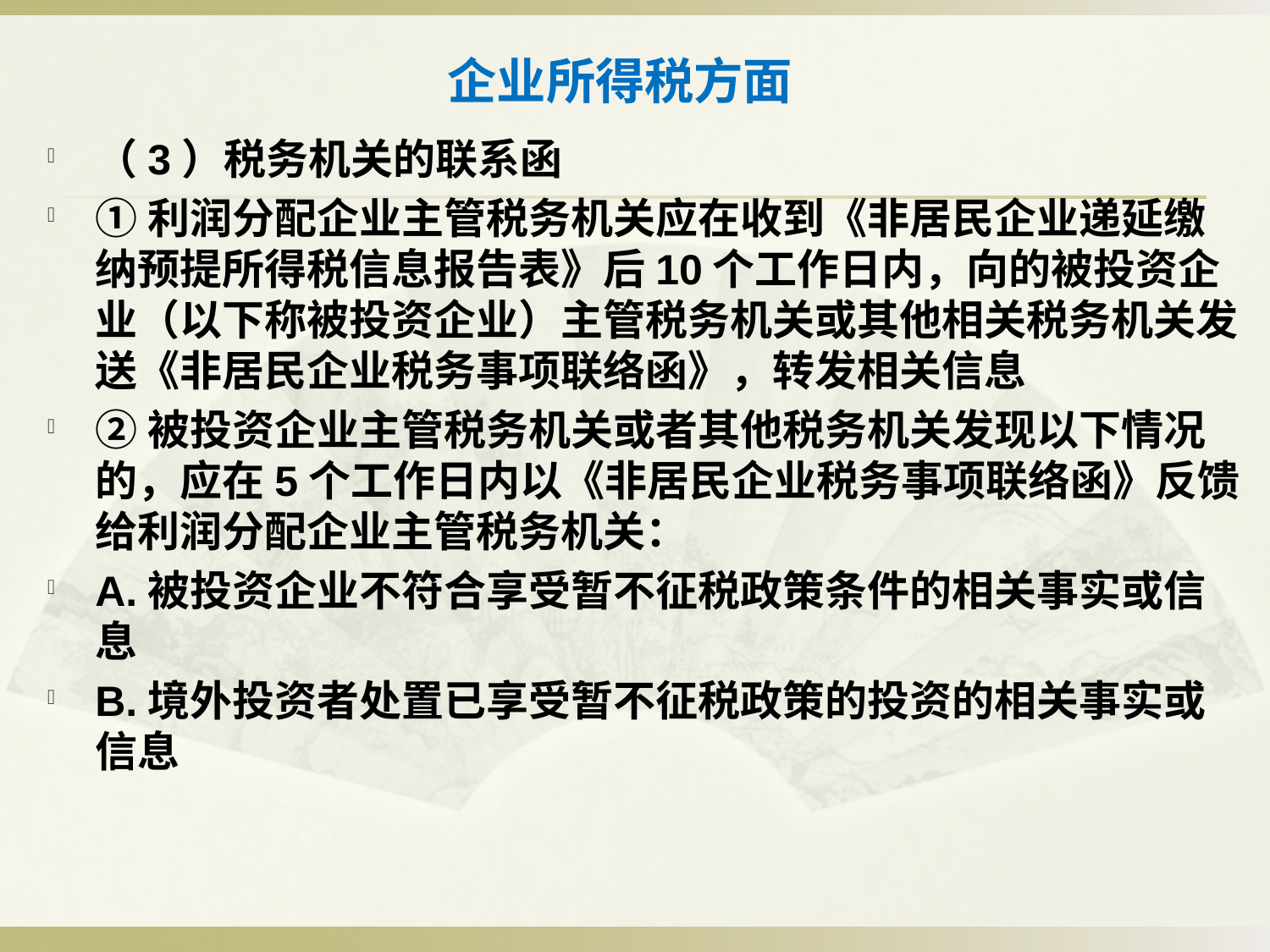

# 企业所得税方面
（3）税务机关的联系函
①利润分配企业主管税务机关应在收到《非居民企业递延缴纳预提所得税信息报告表》后10个工作日内，向的被投资企业（以下称被投资企业）主管税务机关或其他相关税务机关发送《非居民企业税务事项联络函》，转发相关信息
②被投资企业主管税务机关或者其他税务机关发现以下情况的，应在5个工作日内以《非居民企业税务事项联络函》反馈给利润分配企业主管税务机关：
A.被投资企业不符合享受暂不征税政策条件的相关事实或信息
B.境外投资者处置已享受暂不征税政策的投资的相关事实或信息